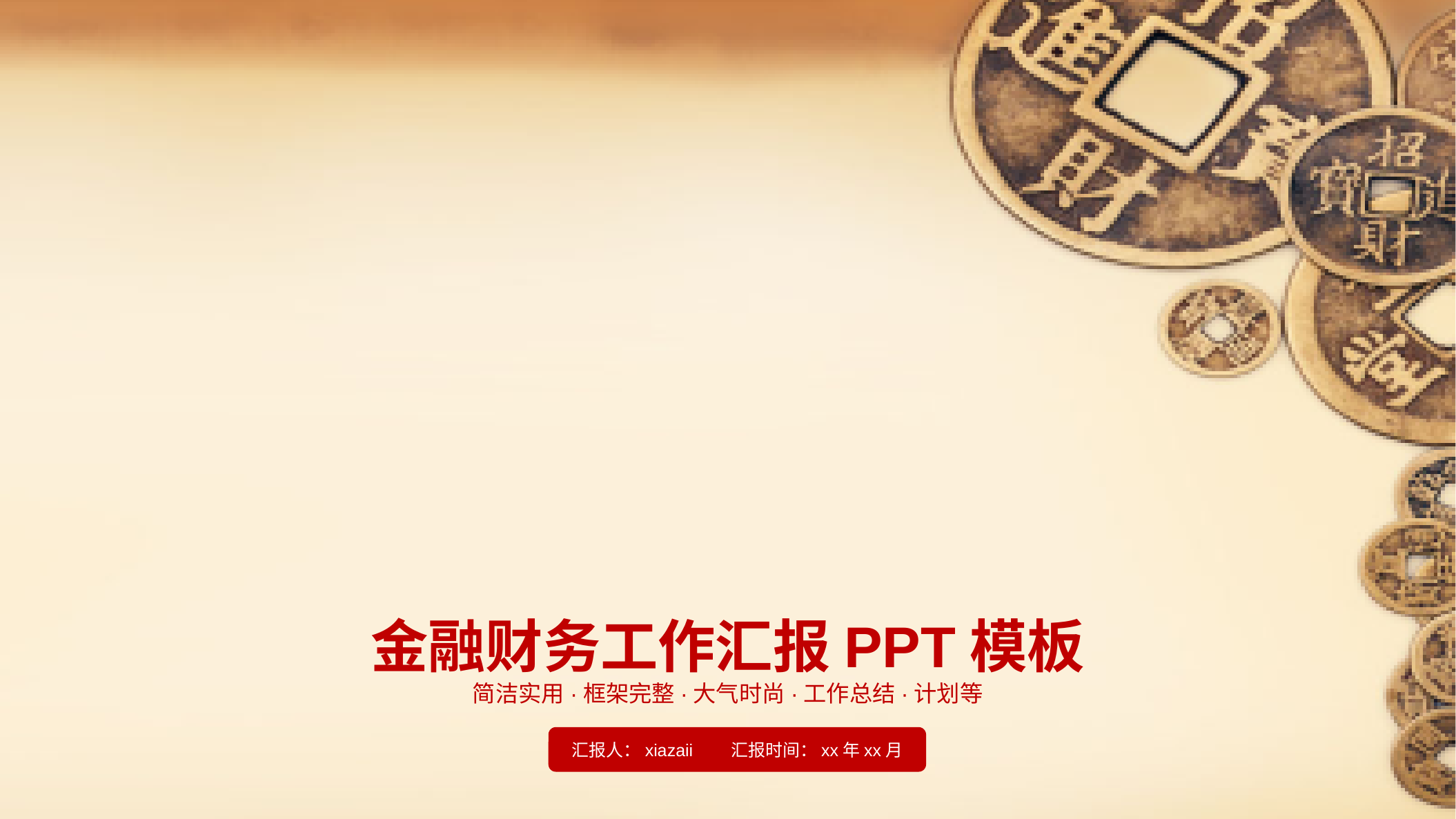

金融财务工作汇报PPT模板
简洁实用·框架完整·大气时尚·工作总结·计划等
汇报人：xiazaii       汇报时间：xx年xx月